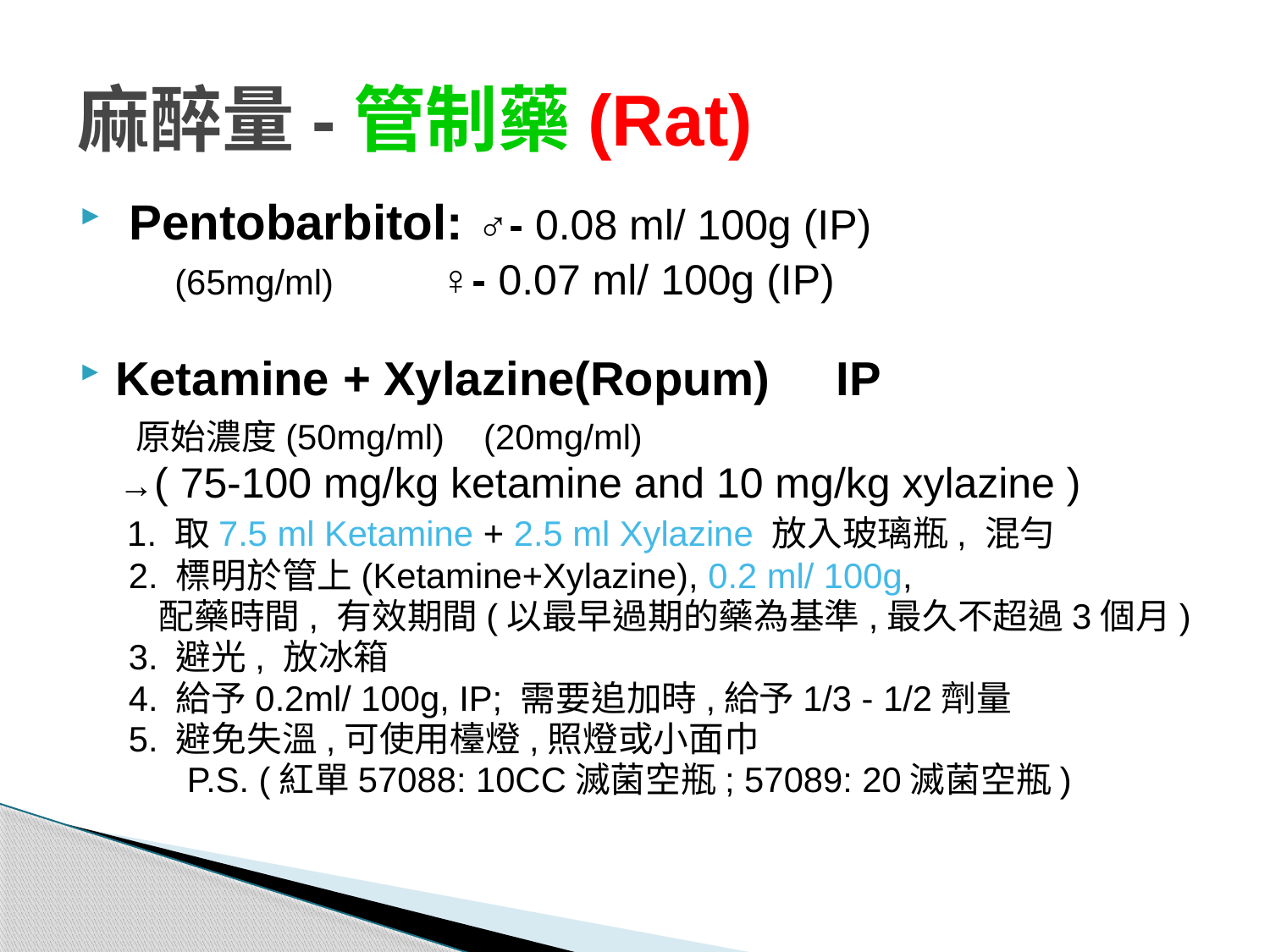

# 麻醉量-管制藥(Rat)
 Pentobarbitol: ♂- 0.08 ml/ 100g (IP)
        (65mg/ml)         ♀- 0.07 ml/ 100g (IP)

Ketamine + Xylazine(Ropum)     IP
    原始濃度(50mg/ml)    (20mg/ml)
    →( 75-100 mg/kg ketamine and 10 mg/kg xylazine )
    1. 取7.5 ml Ketamine + 2.5 ml Xylazine 放入玻璃瓶, 混勻
     2. 標明於管上(Ketamine+Xylazine), 0.2 ml/ 100g,
         配藥時間, 有效期間(以最早過期的藥為基準,最久不超過3個月)
     3. 避光, 放冰箱
     4. 給予0.2ml/ 100g, IP; 需要追加時,給予1/3 - 1/2劑量
     5. 避免失溫,可使用檯燈,照燈或小面巾
           P.S. (紅單57088: 10CC滅菌空瓶; 57089: 20滅菌空瓶)